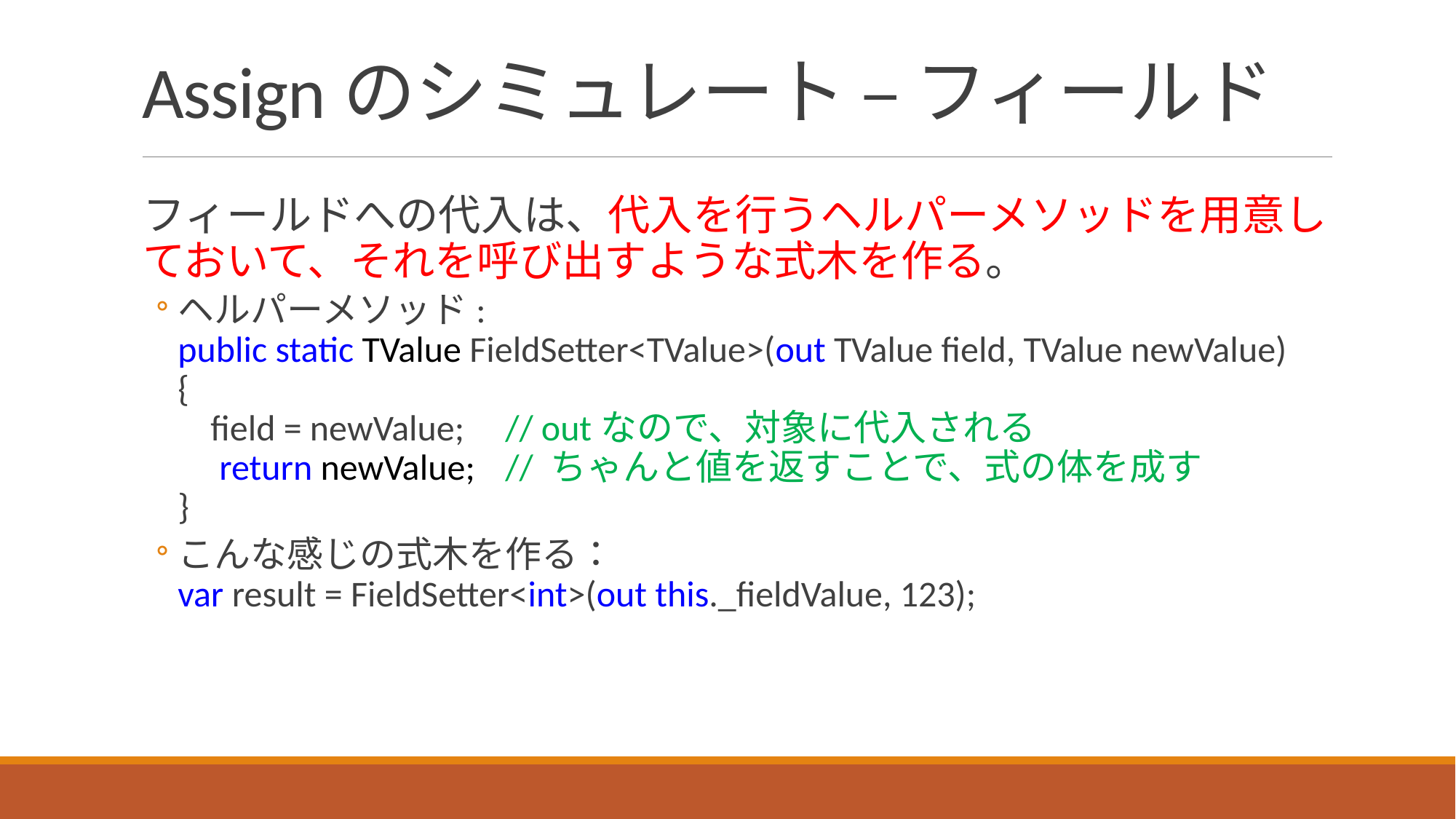

# Assignのシミュレート – フィールド
フィールドへの代入は、代入を行うヘルパーメソッドを用意しておいて、それを呼び出すような式木を作る。
ヘルパーメソッド:
public static TValue FieldSetter<TValue>(out TValue field, TValue newValue)
{
    field = newValue;	// outなので、対象に代入される
    return newValue; 	// ちゃんと値を返すことで、式の体を成す
}
こんな感じの式木を作る：
var result = FieldSetter<int>(out this._fieldValue, 123);